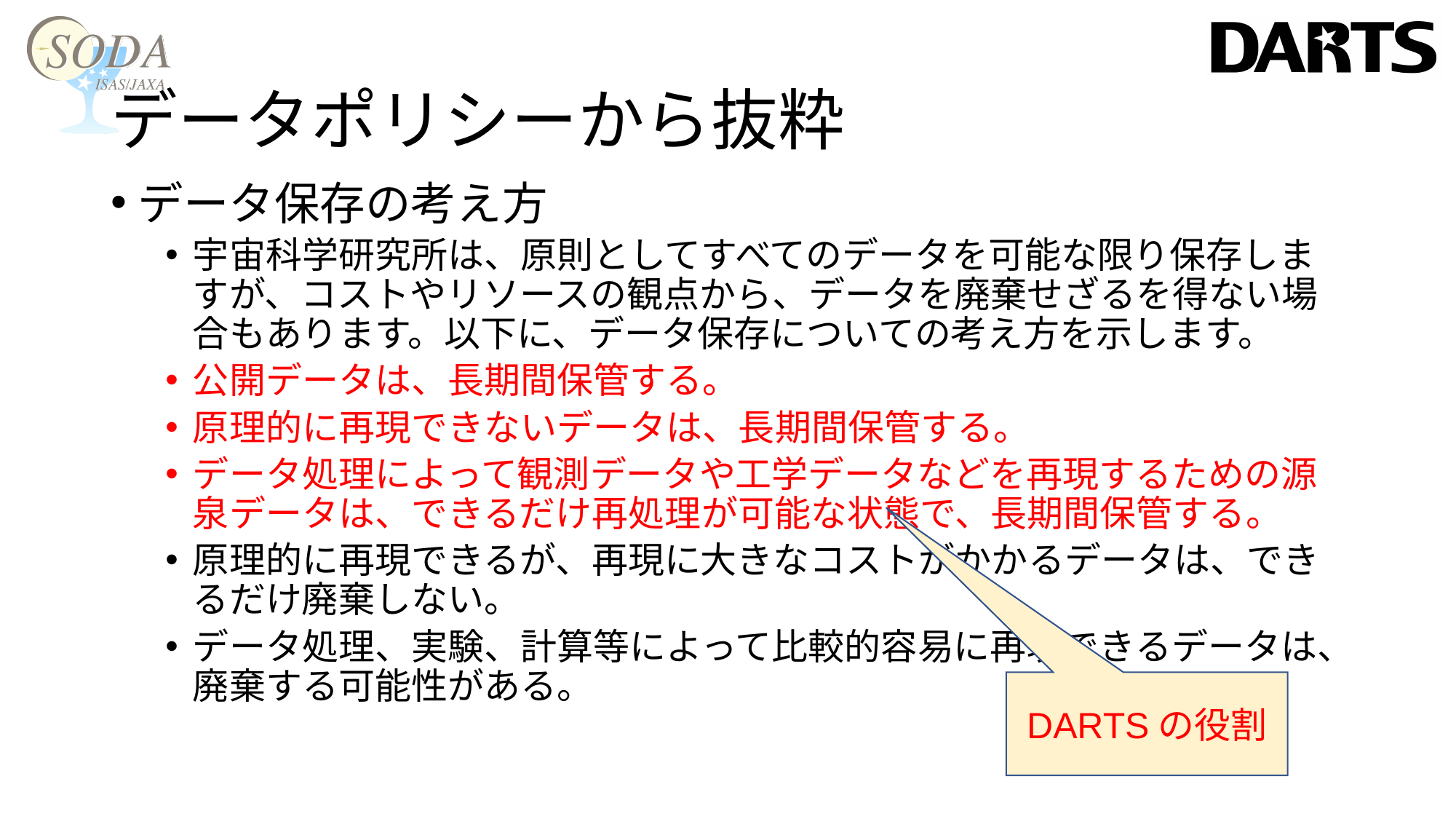

# データポリシーから抜粋
データ保存の考え方
宇宙科学研究所は、原則としてすべてのデータを可能な限り保存しますが、コストやリソースの観点から、データを廃棄せざるを得ない場合もあります。以下に、データ保存についての考え方を示します。
公開データは、⻑期間保管する。
原理的に再現できないデータは、⻑期間保管する。
データ処理によって観測データや工学データなどを再現するための源泉データは、できるだけ再処理が可能な状態で、⻑期間保管する。
原理的に再現できるが、再現に大きなコストがかかるデータは、できるだけ廃棄しない。
データ処理、実験、計算等によって比較的容易に再現できるデータは、廃棄する可能性がある。
DARTSの役割